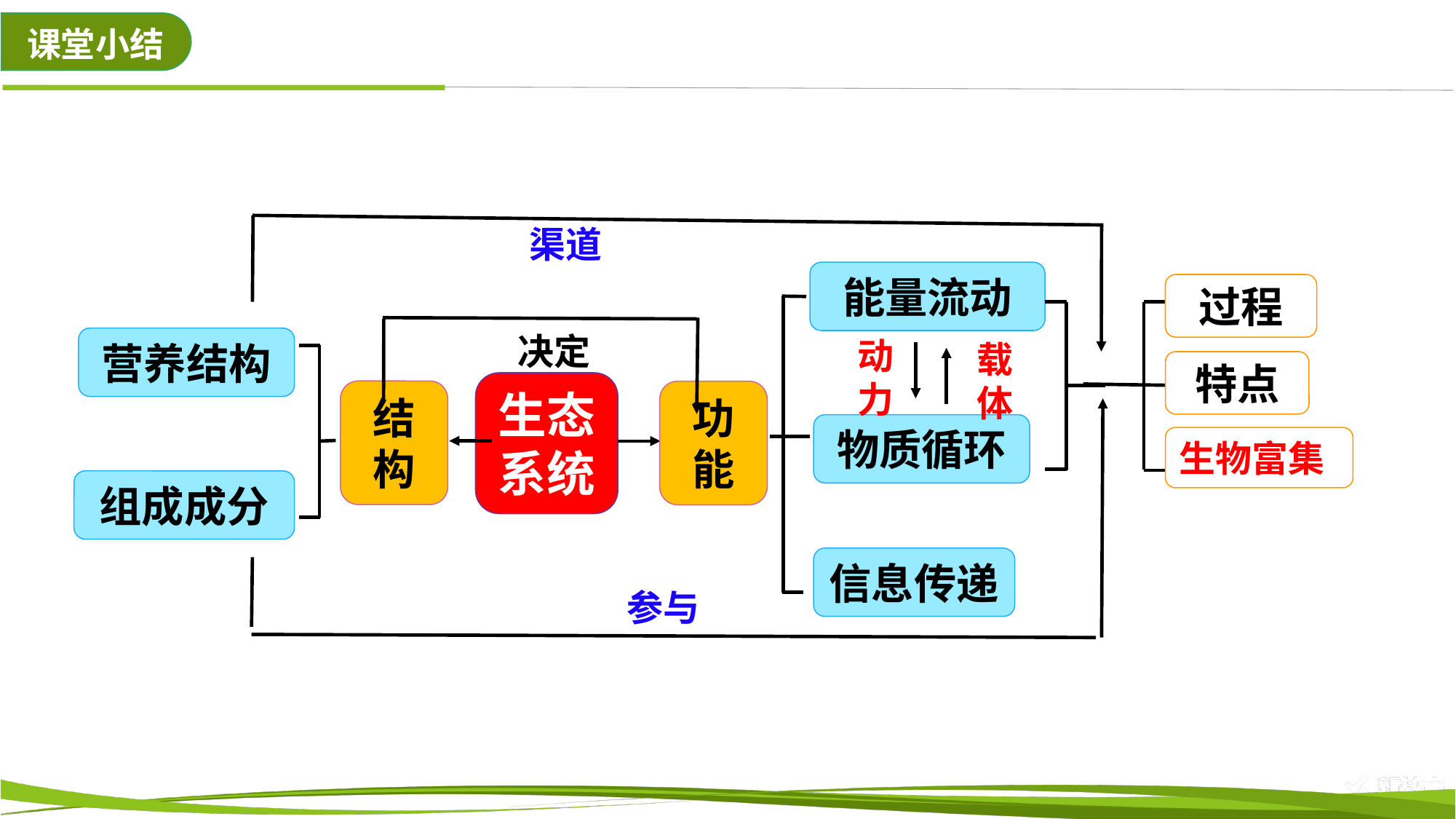

渠道
能量流动
过程
决定
营养结构
动
力
载体
特点
生态
系统
结构
功能
物质循环
生物富集
组成成分
信息传递
参与